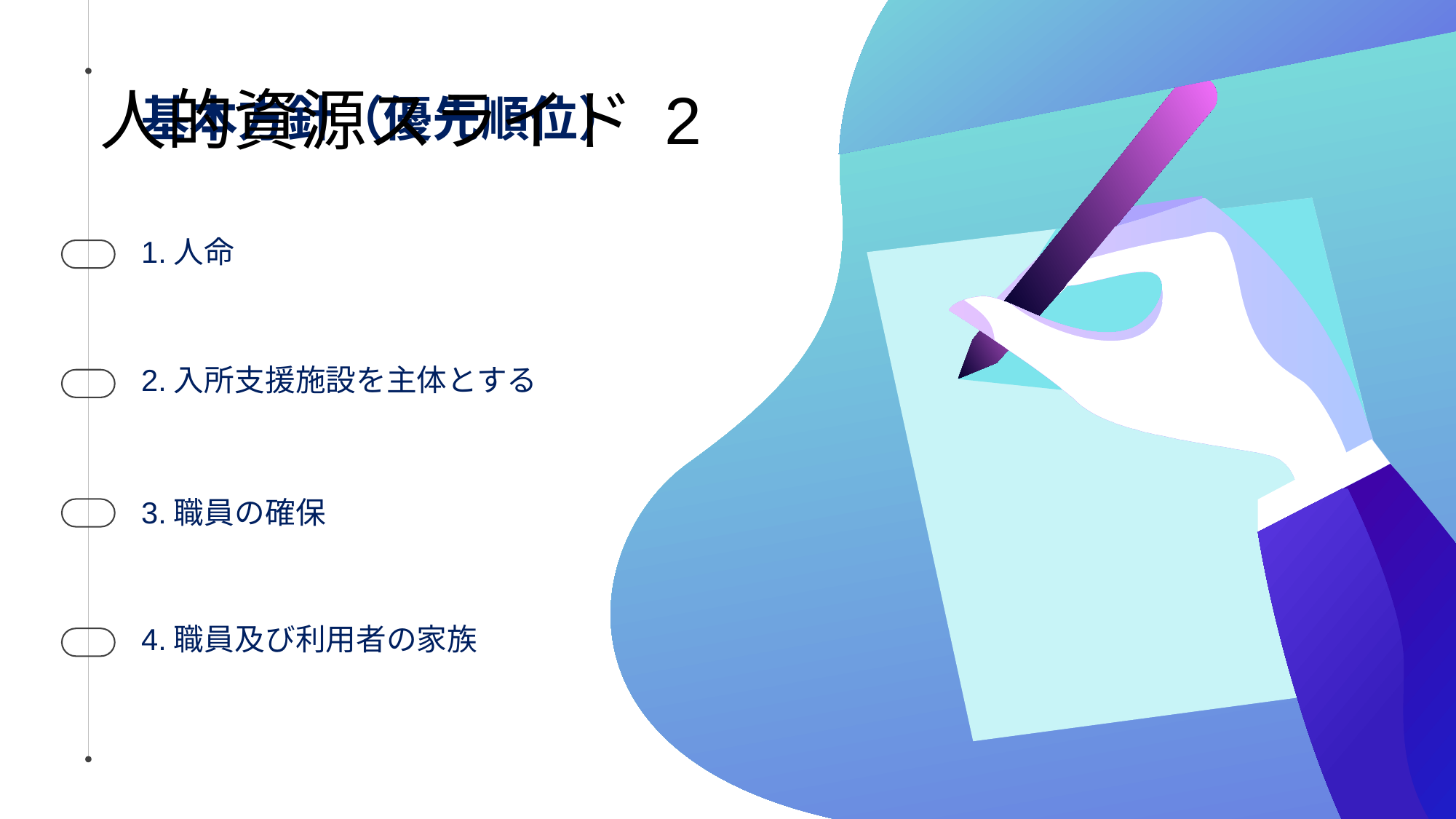

# 人的資源スライド 2

基本方針（優先順位）
1.人命

2.入所支援施設を主体とする

3.職員の確保

4.職員及び利用者の家族